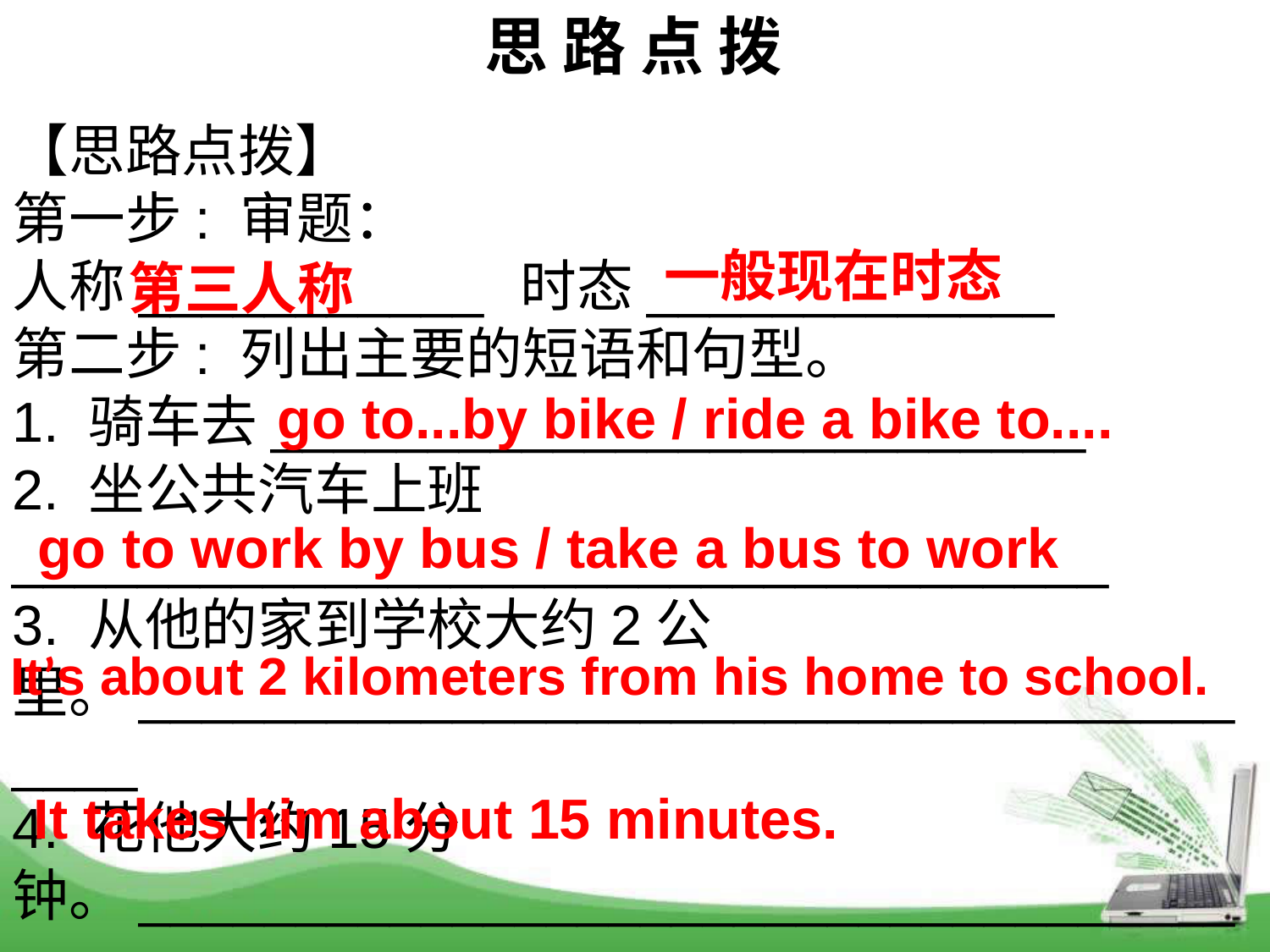

思 路 点 拨
【思路点拨】
第一步: 审题：
人称___________ 	时态_____________
第二步: 列出主要的短语和句型。
1. 骑车去__________________________
2. 坐公共汽车上班
___________________________________
3. 从他的家到学校大约2公里。_______________________________________
4. 花他大约15分钟。_______________________________________
一般现在时态
第三人称
go to...by bike / ride a bike to....
go to work by bus / take a bus to work
It’s about 2 kilometers from his home to school.
It takes him about 15 minutes.